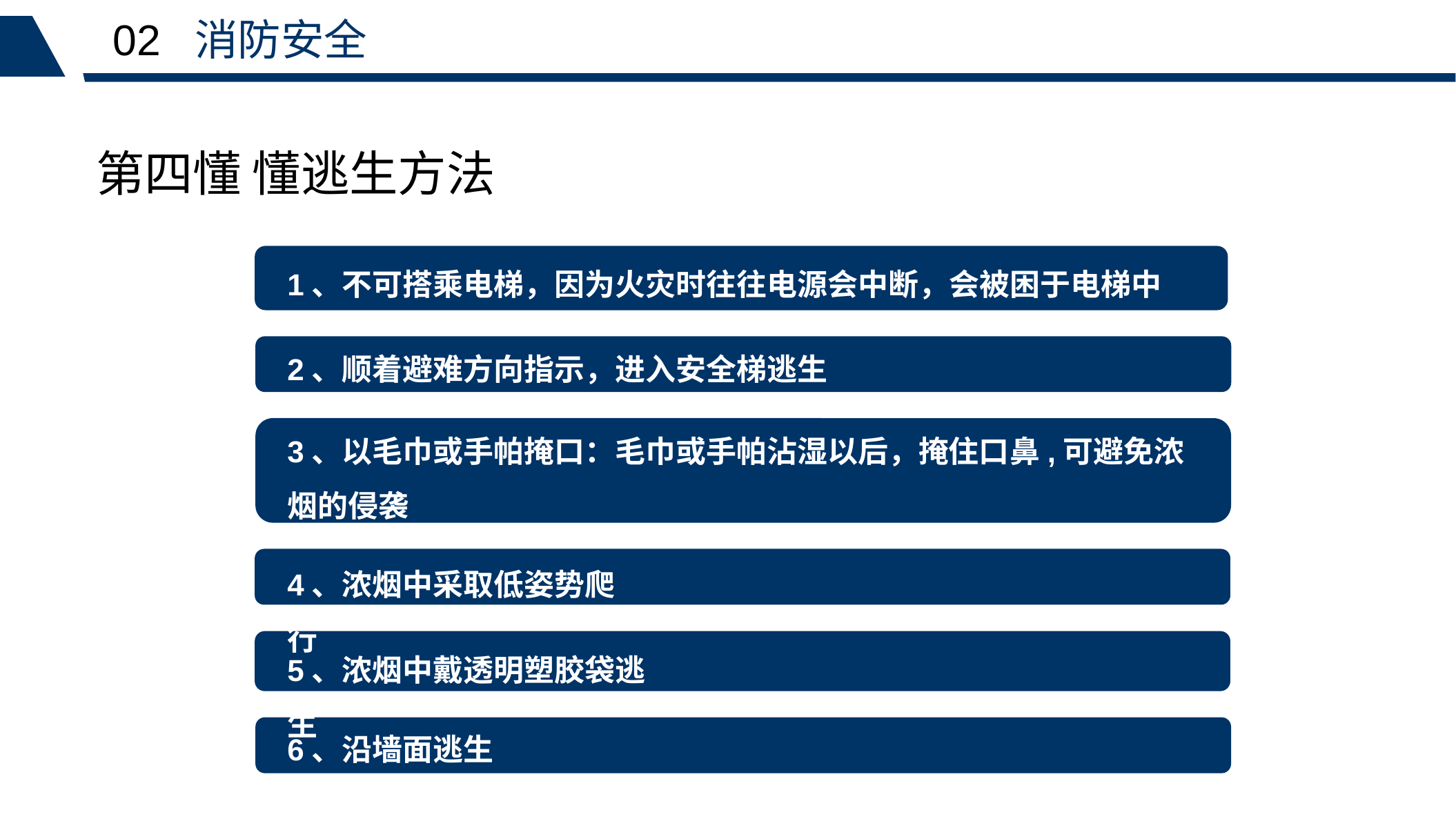

02  消防安全

第四懂 懂逃生方法
1、不可搭乘电梯，因为火灾时往往电源会中断，会被困于电梯中

2、顺着避难方向指示，进入安全梯逃生

3、以毛巾或手帕掩口：毛巾或手帕沾湿以后，掩住口鼻,可避免浓烟的侵袭

4、浓烟中采取低姿势爬行

5、浓烟中戴透明塑胶袋逃生

6、沿墙面逃生等